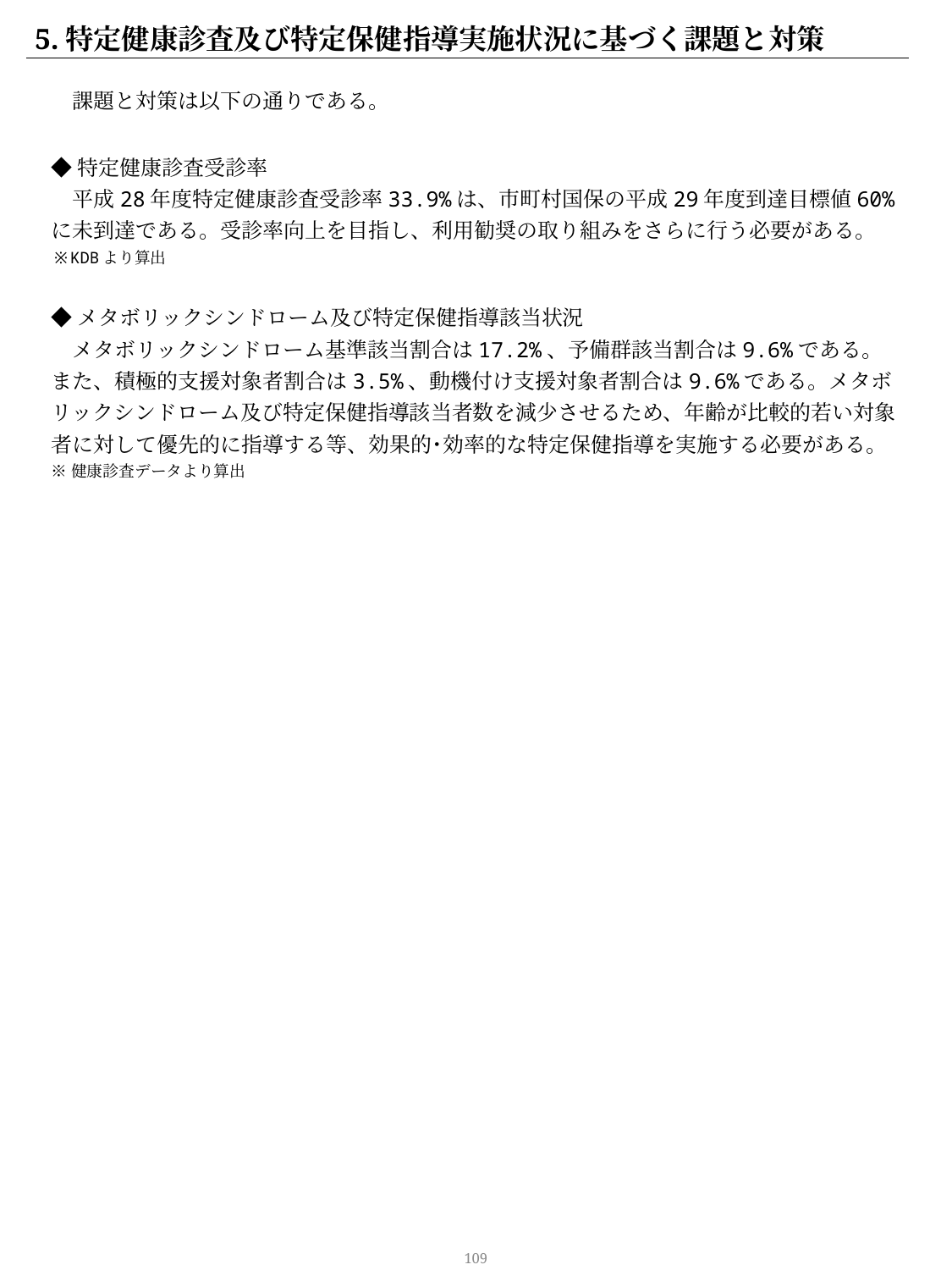

5.特定健康診査及び特定保健指導実施状況に基づく課題と対策
　課題と対策は以下の通りである。
◆特定健康診査受診率
　平成28年度特定健康診査受診率33.9%は、市町村国保の平成29年度到達目標値60%に未到達である。受診率向上を目指し、利用勧奨の取り組みをさらに行う必要がある。
※KDBより算出

◆メタボリックシンドローム及び特定保健指導該当状況
　メタボリックシンドローム基準該当割合は17.2%、予備群該当割合は9.6%である。また、積極的支援対象者割合は3.5%、動機付け支援対象者割合は9.6%である。メタボリックシンドローム及び特定保健指導該当者数を減少させるため、年齢が比較的若い対象者に対して優先的に指導する等、効果的･効率的な特定保健指導を実施する必要がある。
※健康診査データより算出
109